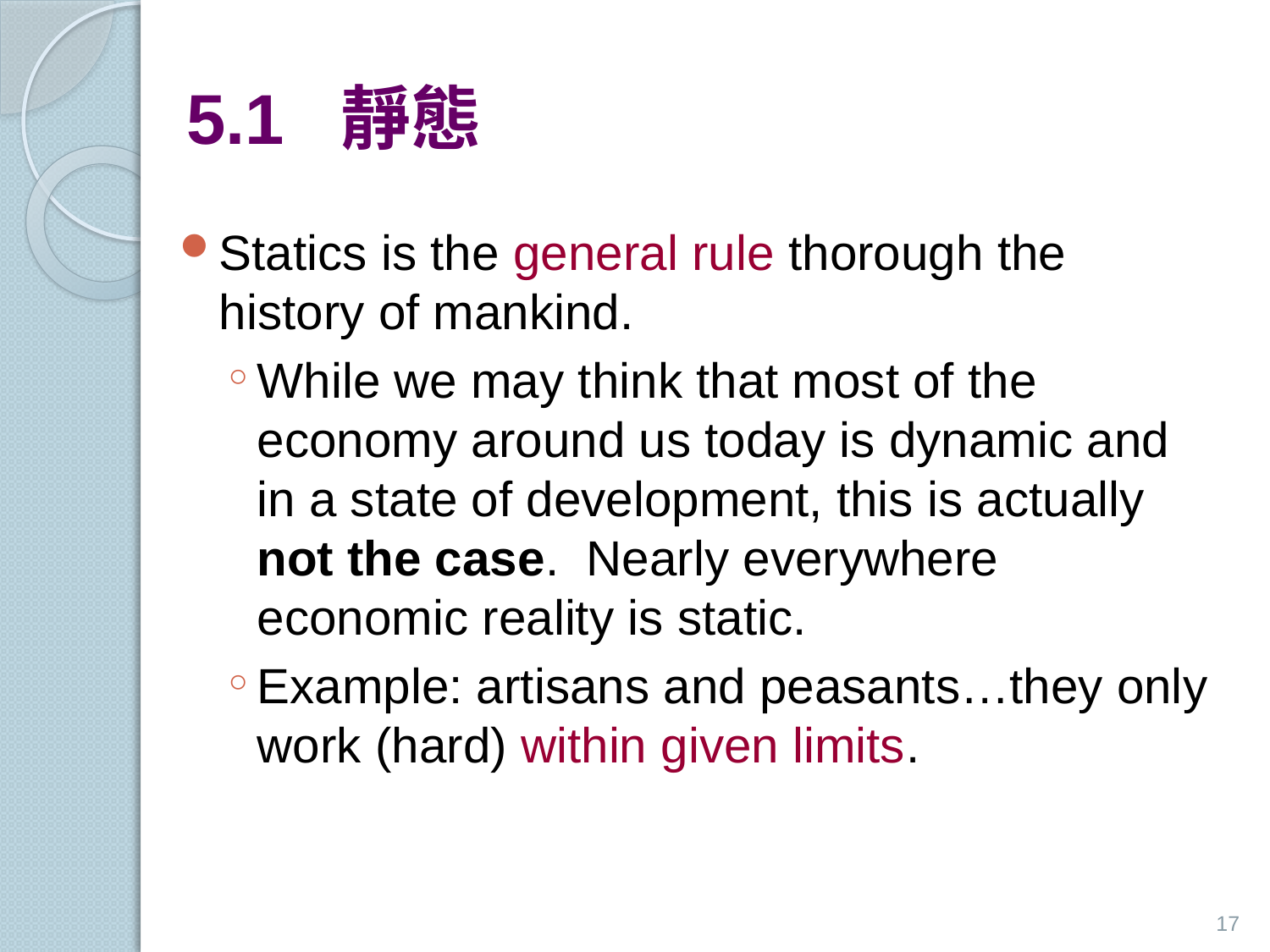

# 5.1  靜態
Statics is the general rule thorough the history of mankind.
While we may think that most of the economy around us today is dynamic and in a state of development, this is actually not the case.  Nearly everywhere economic reality is static.
Example: artisans and peasants…they only work (hard) within given limits.
17